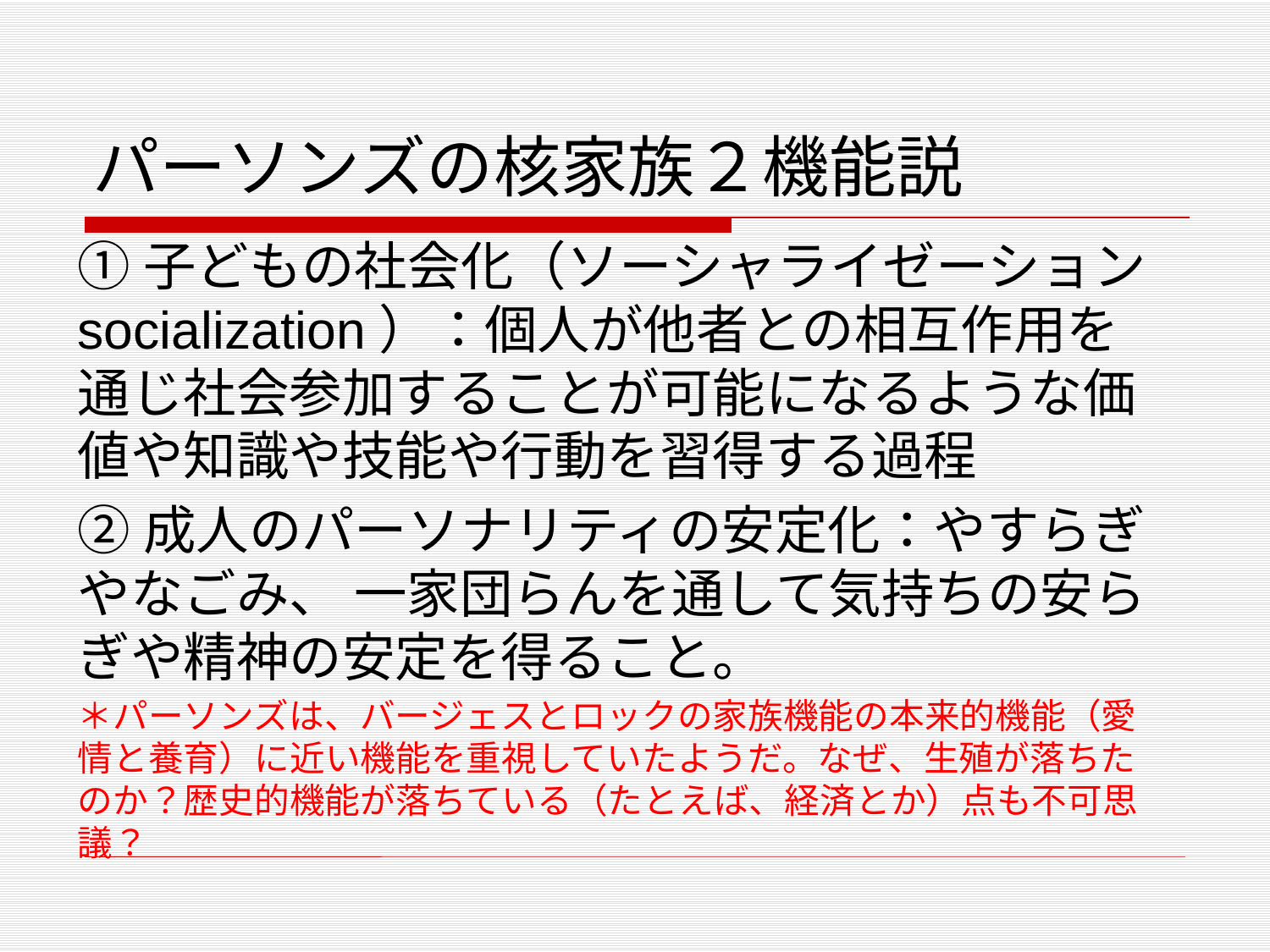

# パーソンズの核家族２機能説
①子どもの社会化（ソーシャライゼーションsocialization）：個人が他者との相互作用を通じ社会参加することが可能になるような価値や知識や技能や行動を習得する過程
②成人のパーソナリティの安定化：やすらぎやなごみ、 一家団らんを通して気持ちの安らぎや精神の安定を得ること。
＊パーソンズは、バージェスとロックの家族機能の本来的機能（愛情と養育）に近い機能を重視していたようだ。なぜ、生殖が落ちたのか？歴史的機能が落ちている（たとえば、経済とか）点も不可思議？